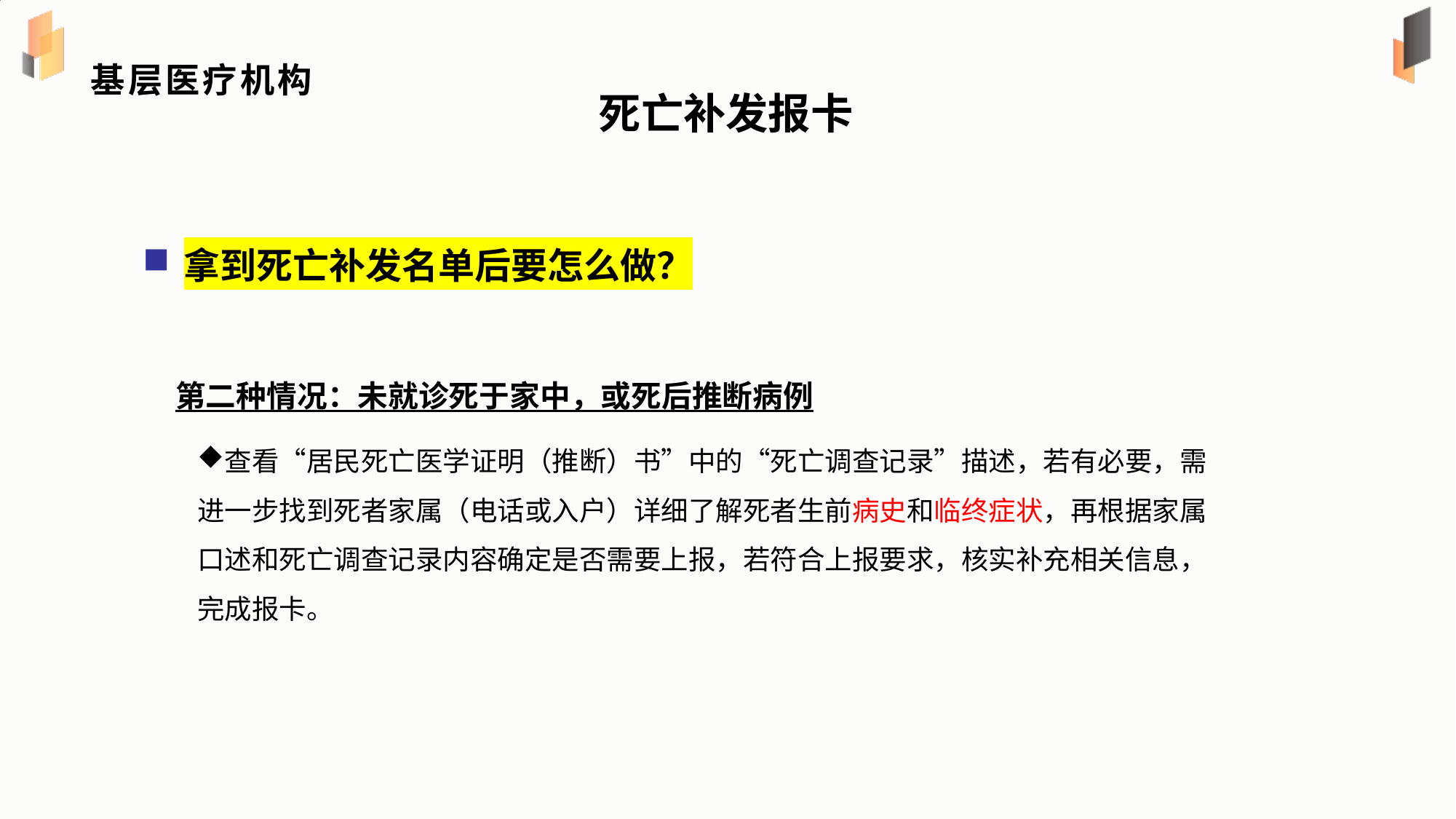

# 基层医疗机构
死亡补发报卡
拿到死亡补发名单后要怎么做？

    第二种情况：未就诊死于家中，或死后推断病例
查看“居民死亡医学证明（推断）书”中的“死亡调查记录”描述，若有必要，需进一步找到死者家属（电话或入户）详细了解死者生前病史和临终症状，再根据家属口述和死亡调查记录内容确定是否需要上报，若符合上报要求，核实补充相关信息，完成报卡。